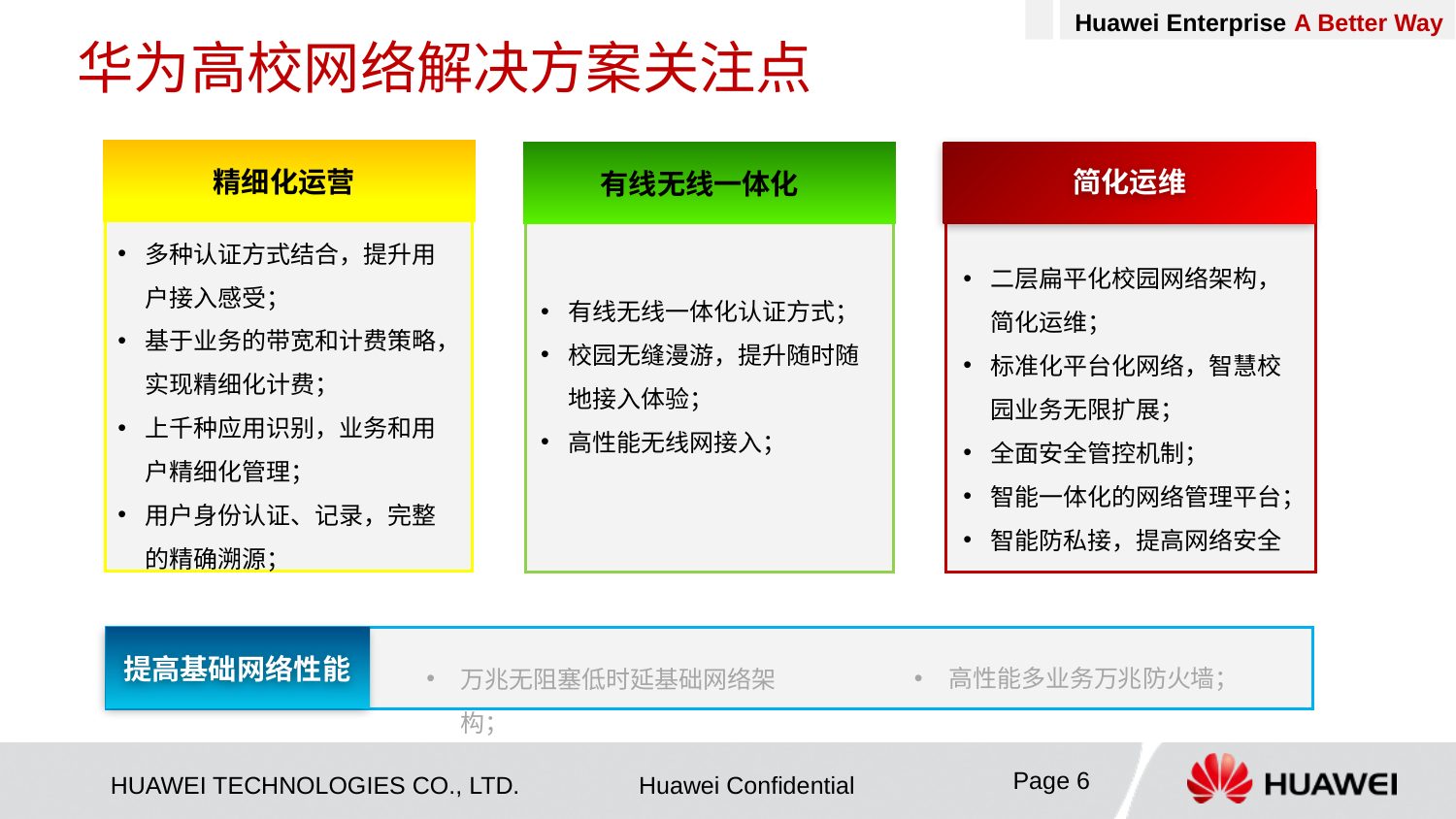

华为高校网络解决方案关注点

精细化运营
多种认证方式结合，提升用户接入感受；
基于业务的带宽和计费策略，实现精细化计费；
上千种应用识别，业务和用户精细化管理；
用户身份认证、记录，完整的精确溯源；

简化运维

二层扁平化校园网络架构，简化运维；
标准化平台化网络，智慧校园业务无限扩展；
全面安全管控机制；
智能一体化的网络管理平台；
智能防私接，提高网络安全

有线无线一体化
有线无线一体化认证方式；
校园无缝漫游，提升随时随地接入体验；
高性能无线网接入；

提高基础网络性能
高性能多业务万兆防火墙；
万兆无阻塞低时延基础网络架构；